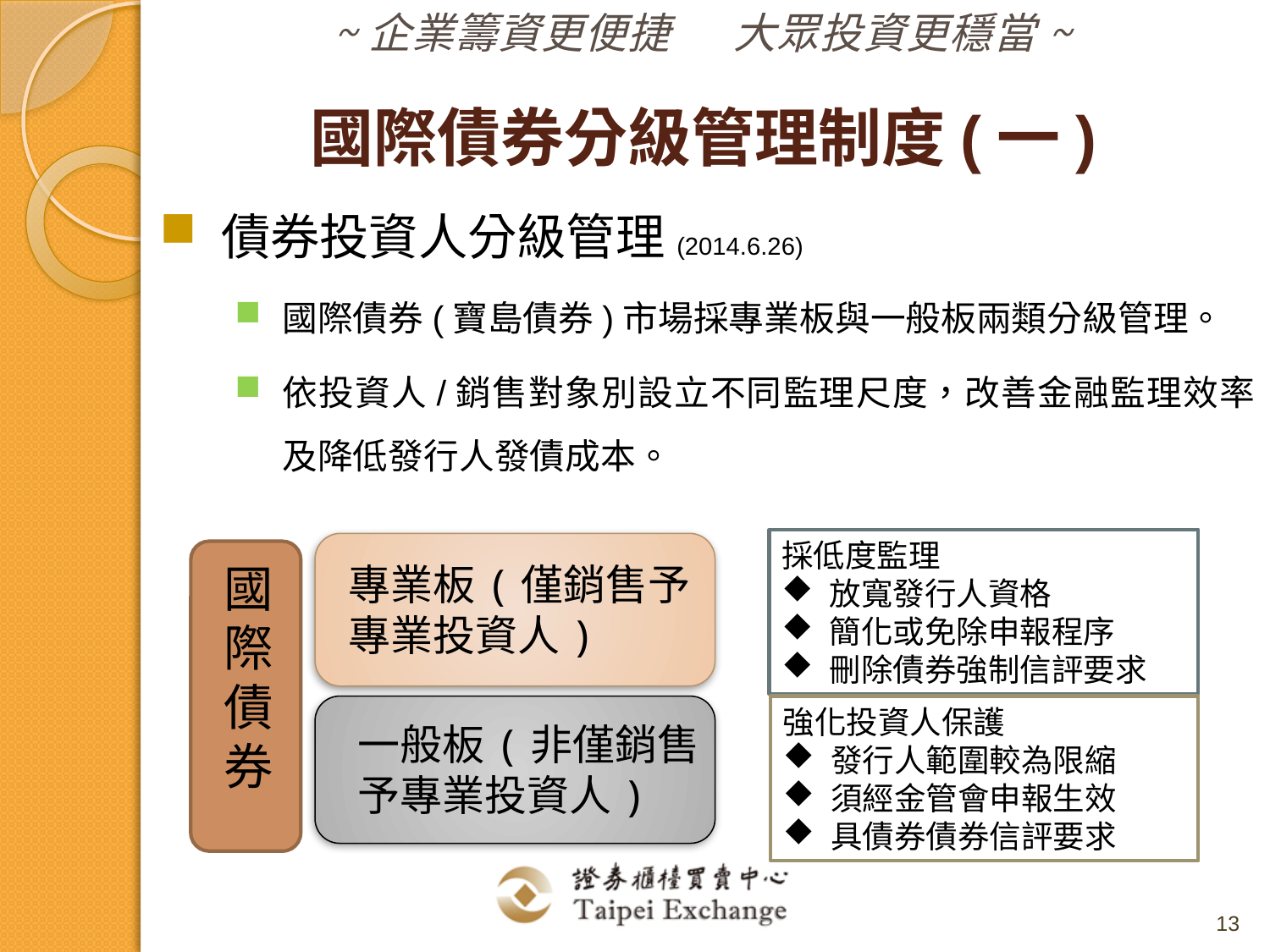

國際債券分級管理制度(一)
債券投資人分級管理(2014.6.26)
國際債券(寶島債券)市場採專業板與一般板兩類分級管理。
依投資人/銷售對象別設立不同監理尺度，改善金融監理效率及降低發行人發債成本。

採低度監理
放寬發行人資格
簡化或免除申報程序
刪除債券強制信評要求

國際債券
專業板(僅銷售予專業投資人)

強化投資人保護
發行人範圍較為限縮
須經金管會申報生效
具債券債券信評要求
一般板(非僅銷售予專業投資人)
13